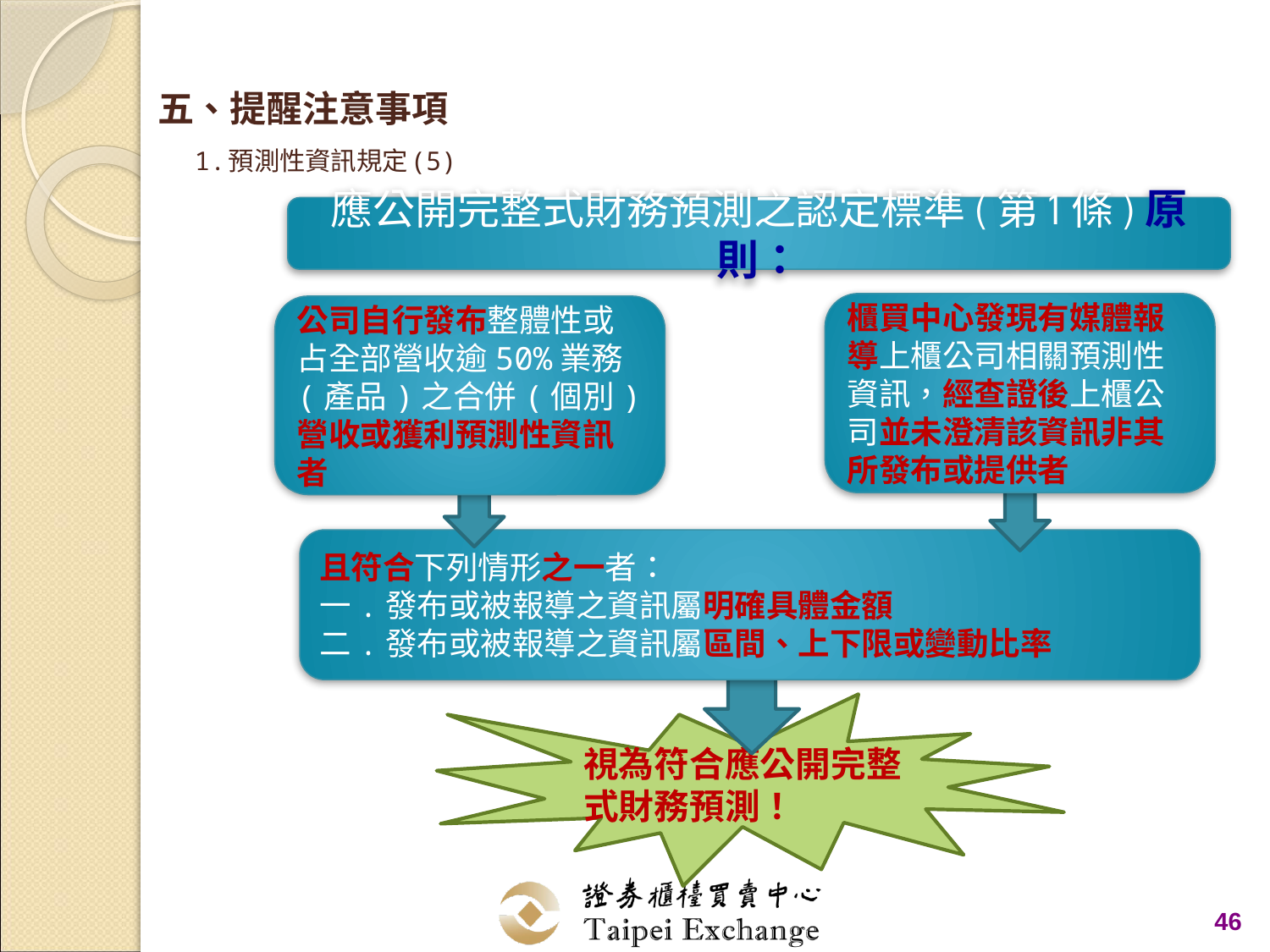

# 五、提醒注意事項 1.預測性資訊規定(5)
應公開完整式財務預測之認定標準(第1條)原則：
櫃買中心發現有媒體報導上櫃公司相關預測性資訊，經查證後上櫃公司並未澄清該資訊非其所發布或提供者
公司自行發布整體性或占全部營收逾50%業務(產品)之合併(個別)營收或獲利預測性資訊者

且符合下列情形之一者：
一.發布或被報導之資訊屬明確具體金額
二.發布或被報導之資訊屬區間、上下限或變動比率

視為符合應公開完整式財務預測！

46